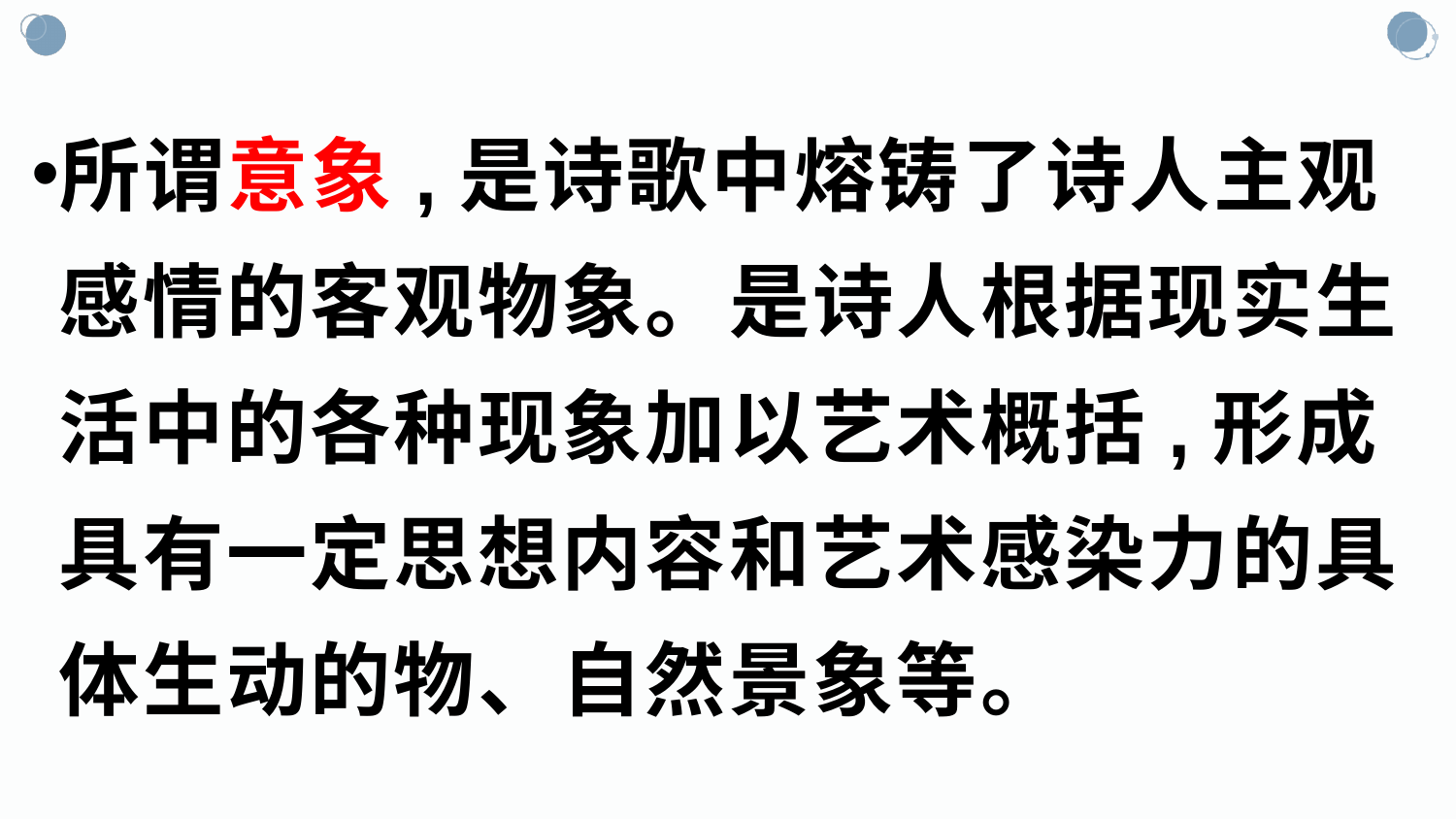

所谓意象,是诗歌中熔铸了诗人主观感情的客观物象。是诗人根据现实生活中的各种现象加以艺术概括,形成具有一定思想内容和艺术感染力的具体生动的物、自然景象等。